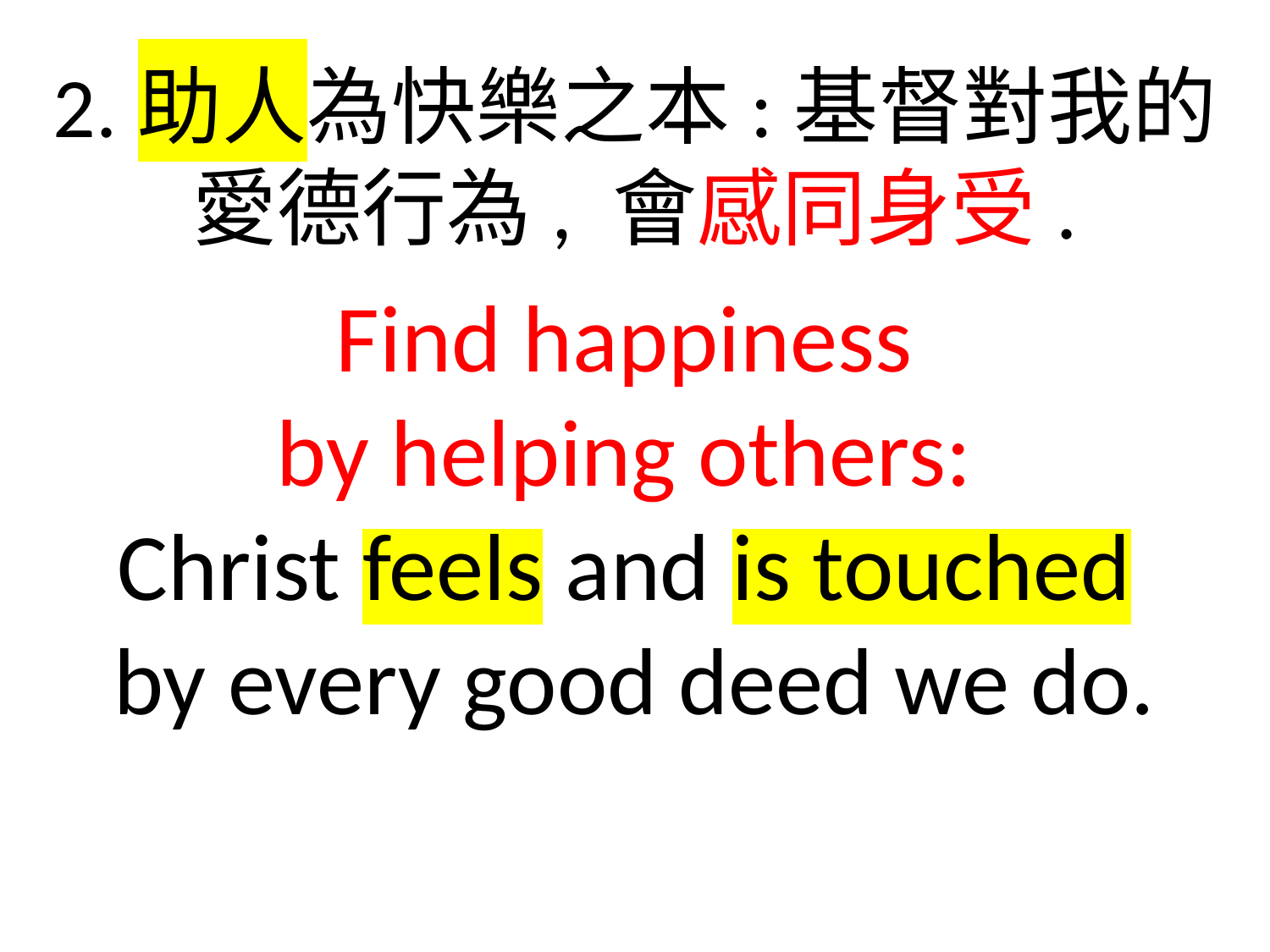

2.助人為快樂之本:基督對我的
愛德行為, 會感同身受.
Find happiness
by helping others:
Christ feels and is touched
by every good deed we do.